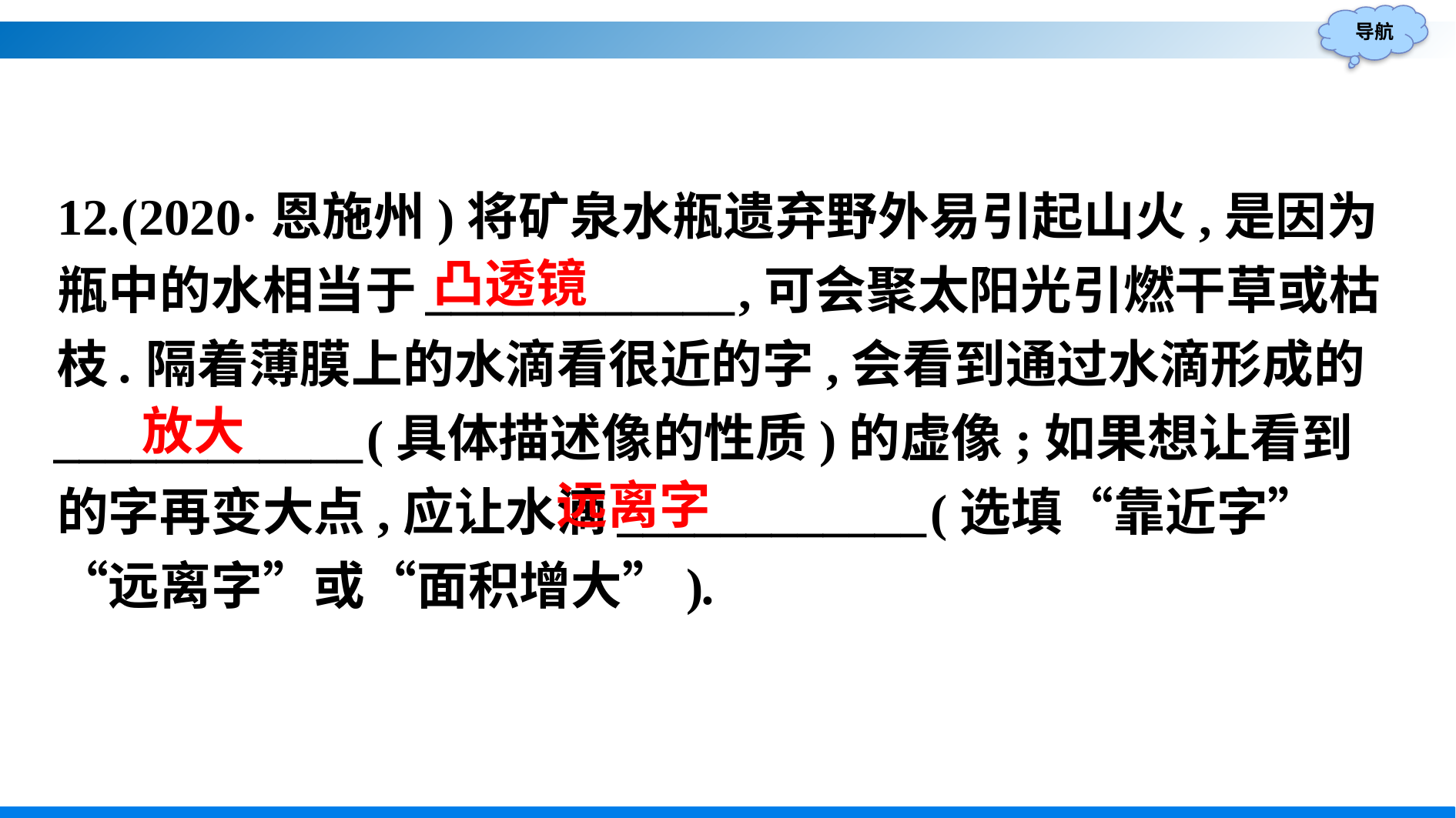

12.(2020·恩施州)将矿泉水瓶遗弃野外易引起山火,是因为瓶中的水相当于____________,可会聚太阳光引燃干草或枯枝.隔着薄膜上的水滴看很近的字,会看到通过水滴形成的____________(具体描述像的性质)的虚像;如果想让看到的字再变大点,应让水滴____________(选填“靠近字”“远离字”或“面积增大”).
凸透镜
放大
远离字